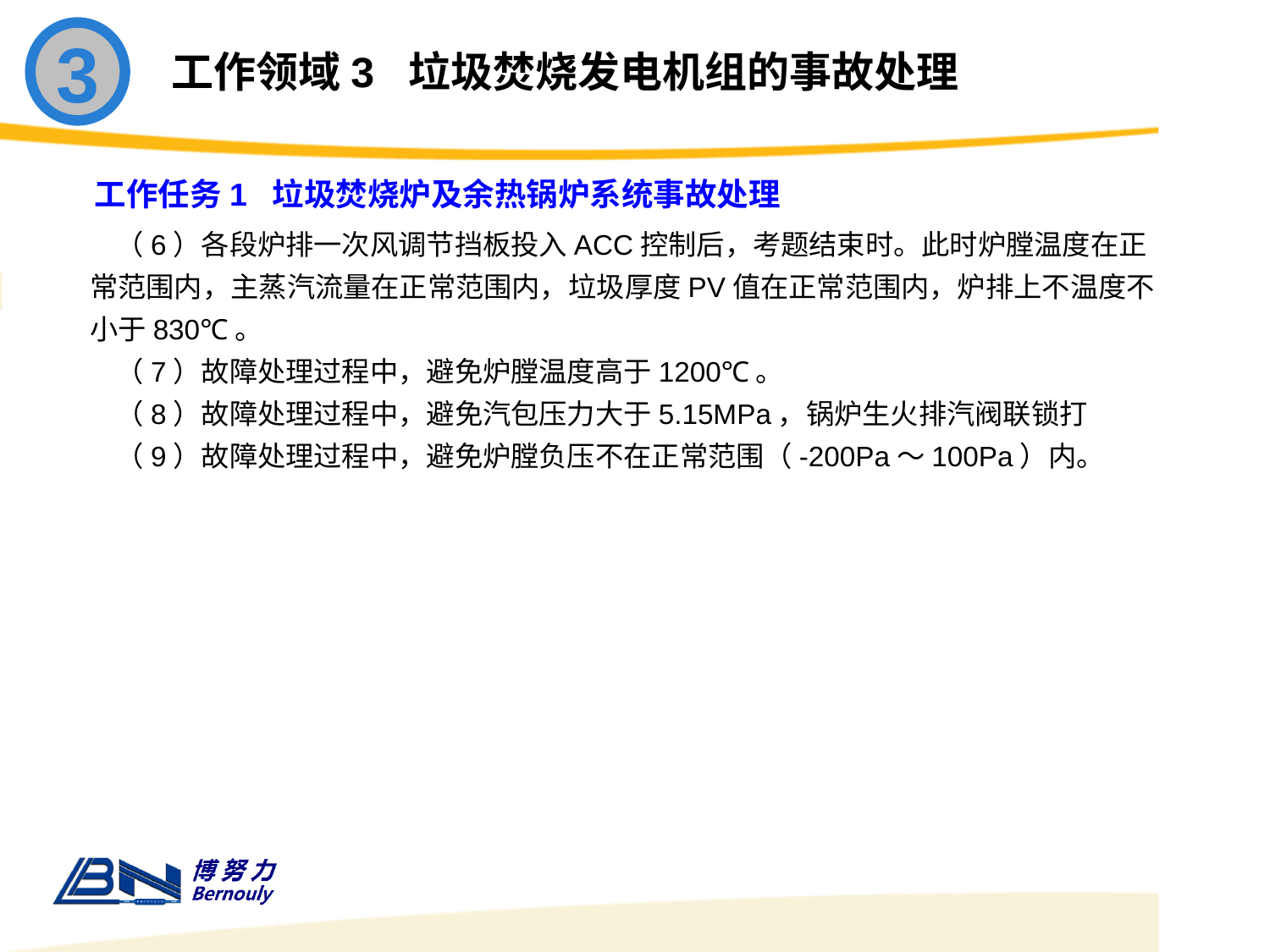

3
工作领域3  垃圾焚烧发电机组的事故处理
工作任务1  垃圾焚烧炉及余热锅炉系统事故处理
   （6）各段炉排一次风调节挡板投入ACC控制后，考题结束时。此时炉膛温度在正常范围内，主蒸汽流量在正常范围内，垃圾厚度PV值在正常范围内，炉排上不温度不小于830℃。
   （7）故障处理过程中，避免炉膛温度高于1200℃。
   （8）故障处理过程中，避免汽包压力大于5.15MPa，锅炉生火排汽阀联锁打
   （9）故障处理过程中，避免炉膛负压不在正常范围（-200Pa～100Pa）内。